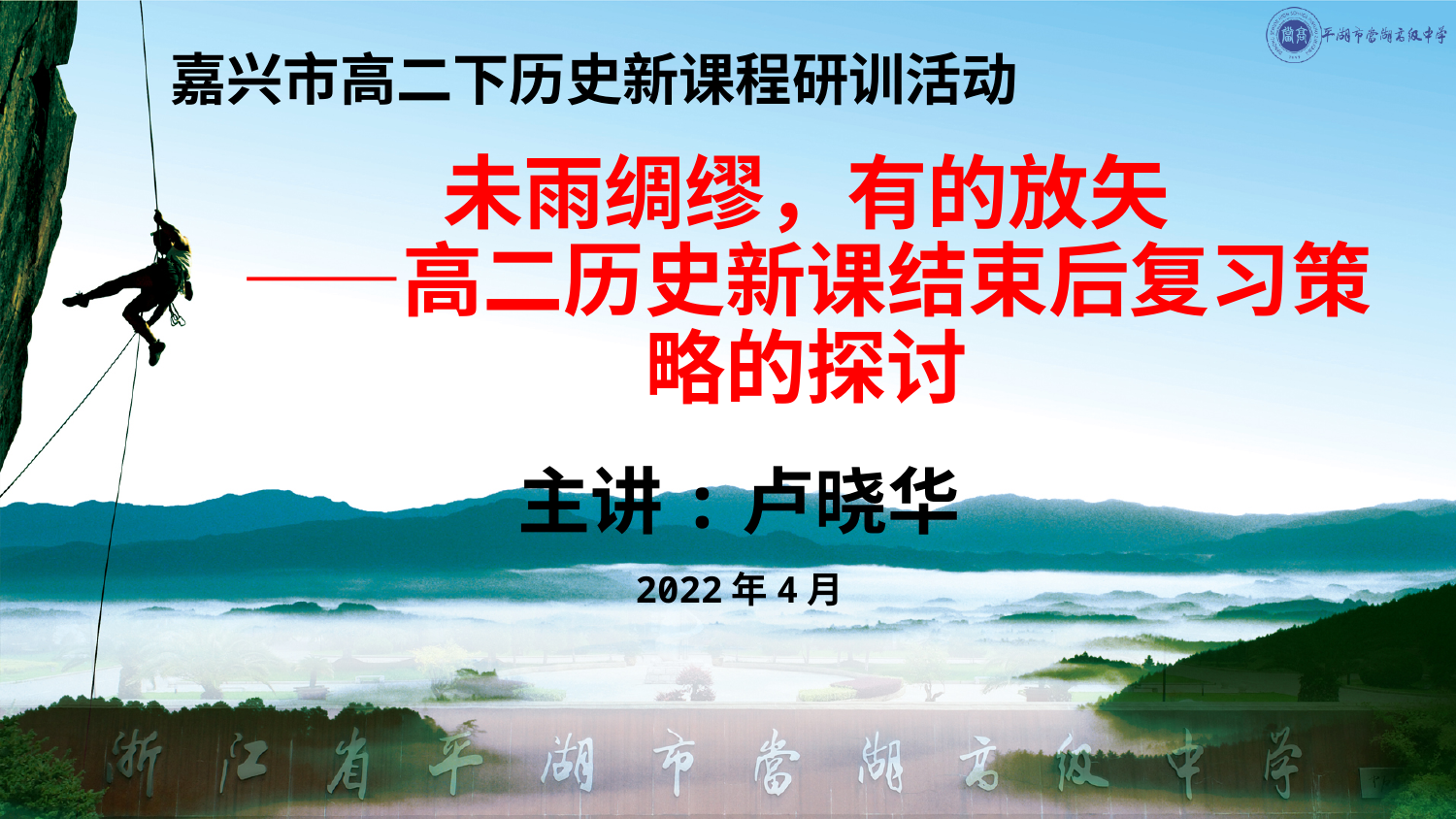

嘉兴市高二下历史新课程研训活动
# 未雨绸缪，有的放矢 ——高二历史新课结束后复习策略的探讨
主讲:卢晓华
2022年4月